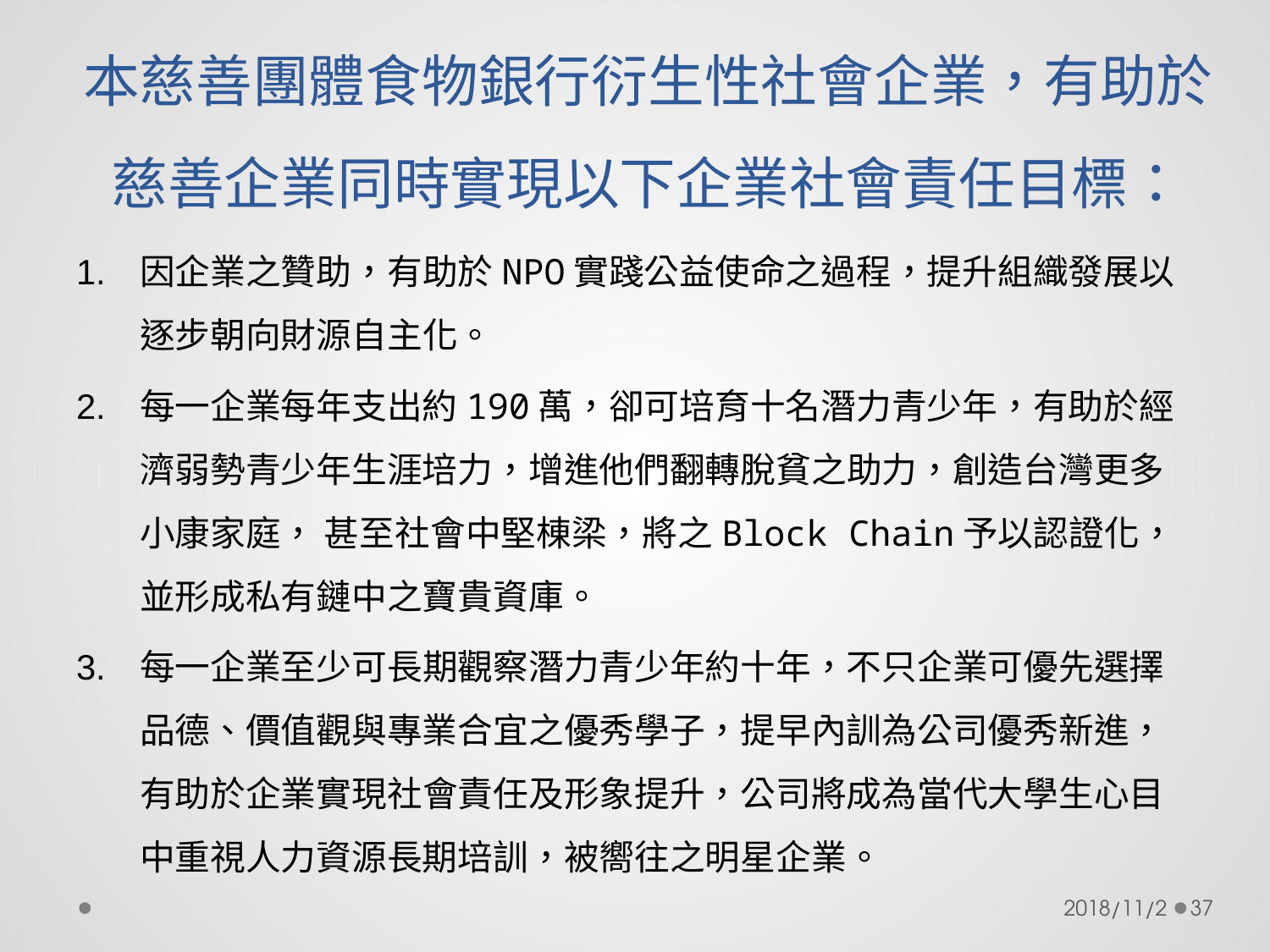

# 本慈善團體食物銀行衍生性社會企業，有助於慈善企業同時實現以下企業社會責任目標：
因企業之贊助，有助於NPO實踐公益使命之過程，提升組織發展以逐步朝向財源自主化。
每一企業每年支出約190萬，卻可培育十名潛力青少年，有助於經濟弱勢青少年生涯培力，增進他們翻轉脫貧之助力，創造台灣更多小康家庭， 甚至社會中堅棟梁，將之Block Chain予以認證化，並形成私有鏈中之寶貴資庫。
每一企業至少可長期觀察潛力青少年約十年，不只企業可優先選擇品德、價值觀與專業合宜之優秀學子，提早內訓為公司優秀新進，有助於企業實現社會責任及形象提升，公司將成為當代大學生心目中重視人力資源長期培訓，被嚮往之明星企業。

2018/11/2
37